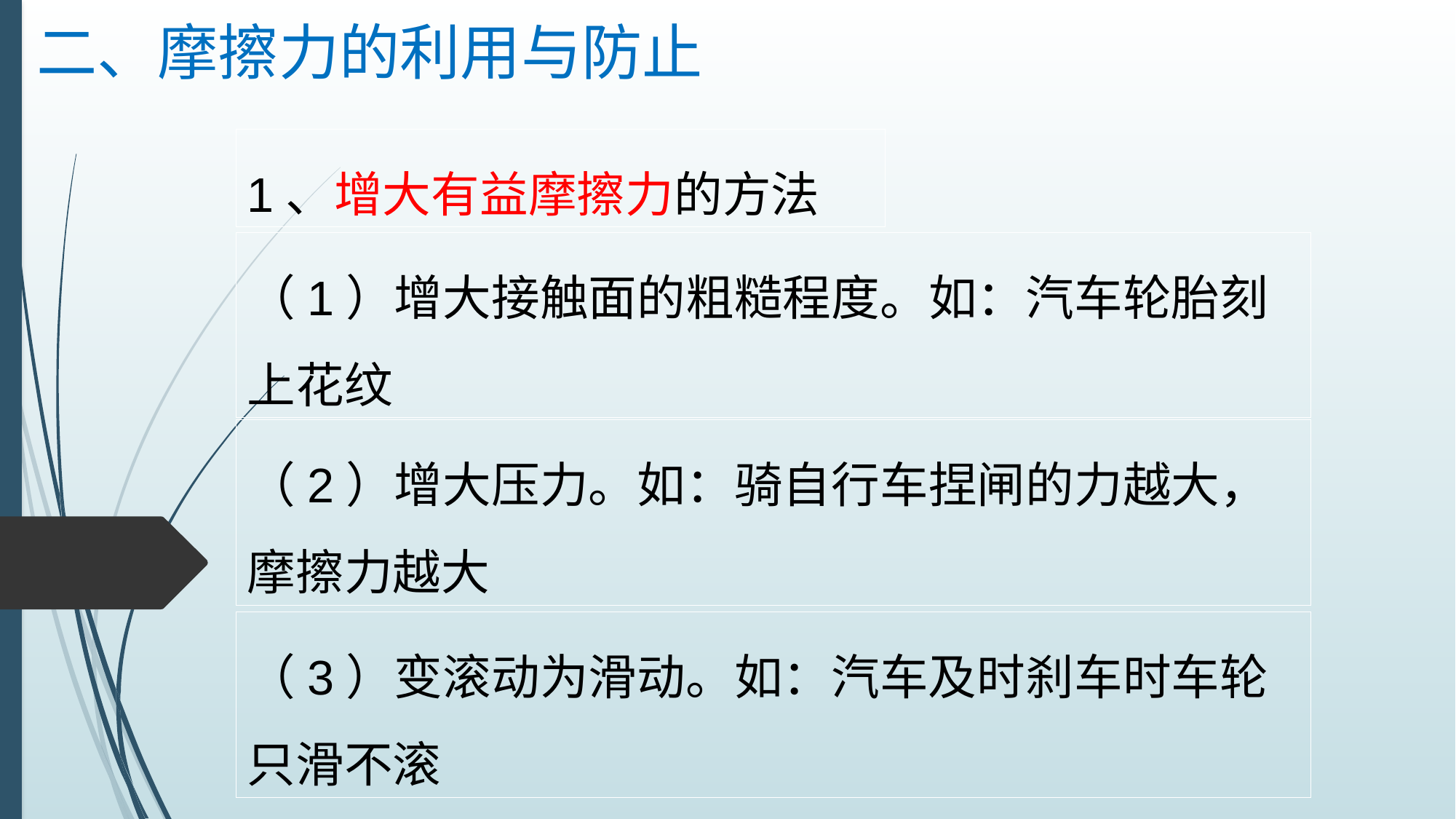

二、摩擦力的利用与防止
1、增大有益摩擦力的方法
（1）增大接触面的粗糙程度。如：汽车轮胎刻上花纹
（2）增大压力。如：骑自行车捏闸的力越大，摩擦力越大
（3）变滚动为滑动。如：汽车及时刹车时车轮只滑不滚